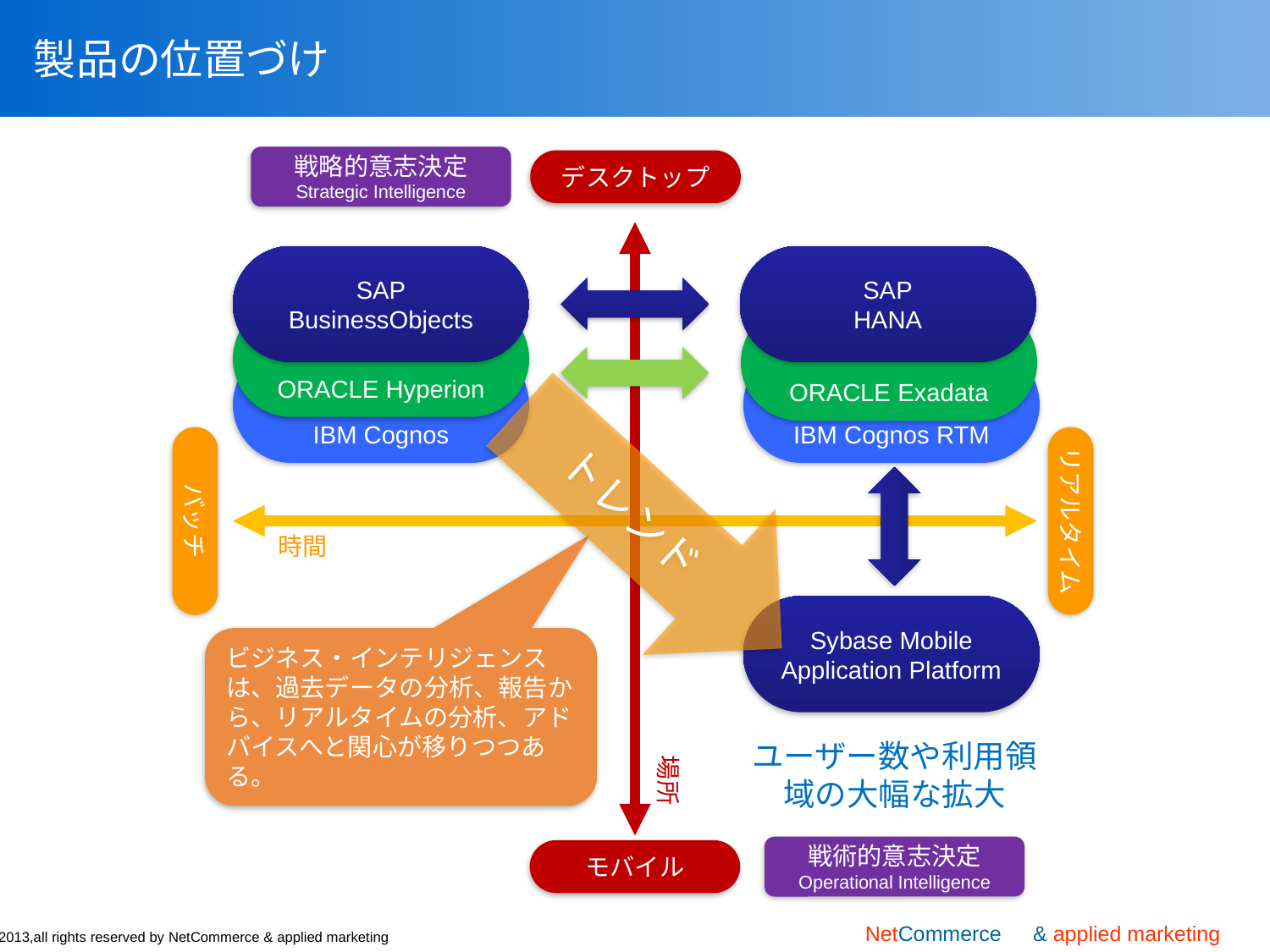

# 製品の位置づけ
戦略的意志決定
Strategic Intelligence
デスクトップ
SAP
BusinessObjects
SAP
HANA

ORACLE Hyperion

ORACLE Exadata

IBM Cognos

IBM Cognos RTM
バッチ
リアルタイム
トレンド

時間
Sybase Mobile Application Platform
ビジネス・インテリジェンスは、過去データの分析、報告から、リアルタイムの分析、アドバイスへと関心が移りつつある。
ユーザー数や利用領域の大幅な拡大
場所
戦術的意志決定
Operational Intelligence
モバイル